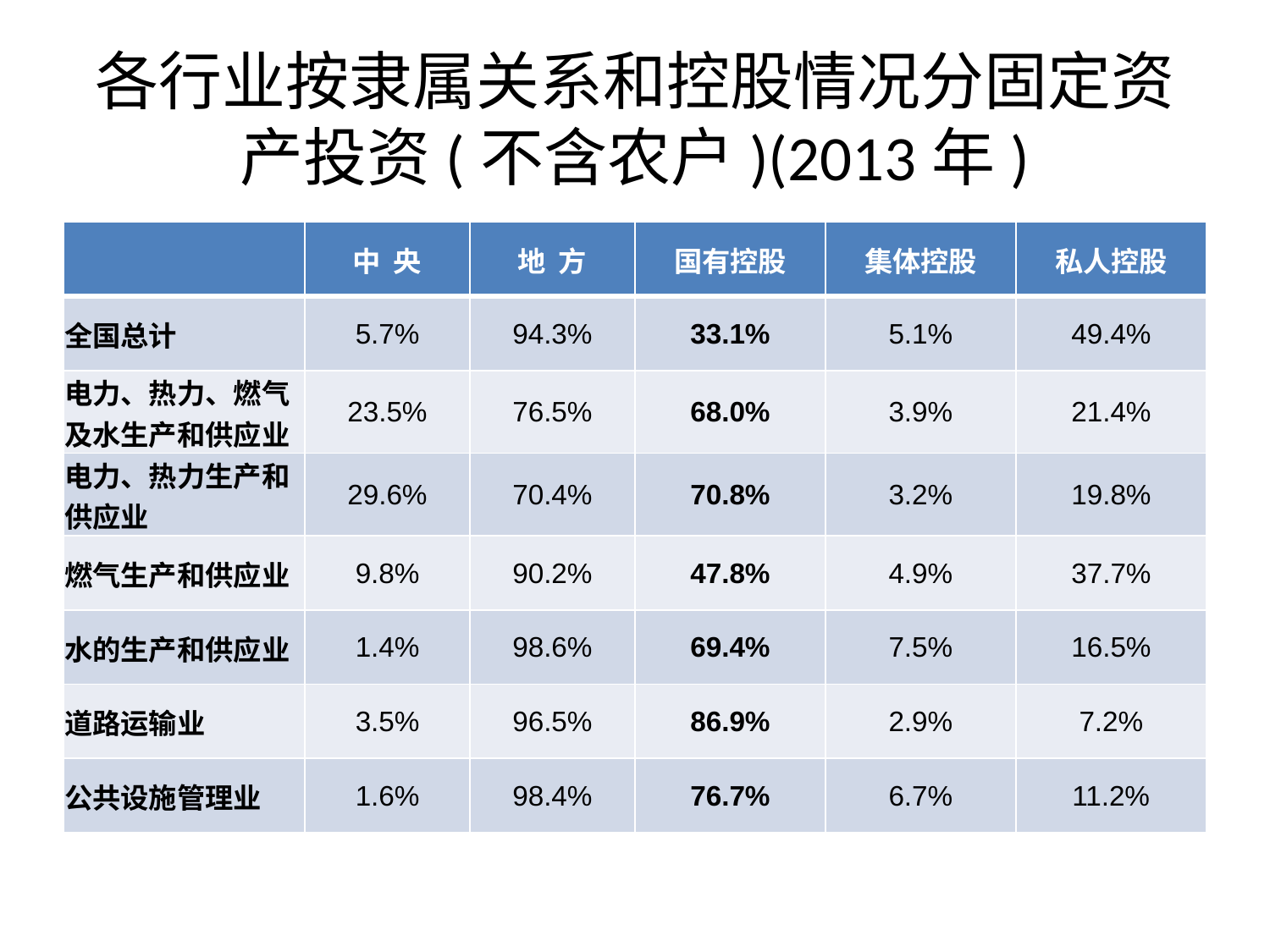

# 各行业按隶属关系和控股情况分固定资产投资(不含农户)(2013年)
|  | 中 央 | 地 方 | 国有控股 | 集体控股 | 私人控股 |
| --- | --- | --- | --- | --- | --- |
| 全国总计 | 5.7% | 94.3% | 33.1% | 5.1% | 49.4% |
| 电力、热力、燃气及水生产和供应业 | 23.5% | 76.5% | 68.0% | 3.9% | 21.4% |
| 电力、热力生产和供应业 | 29.6% | 70.4% | 70.8% | 3.2% | 19.8% |
| 燃气生产和供应业 | 9.8% | 90.2% | 47.8% | 4.9% | 37.7% |
| 水的生产和供应业 | 1.4% | 98.6% | 69.4% | 7.5% | 16.5% |
| 道路运输业 | 3.5% | 96.5% | 86.9% | 2.9% | 7.2% |
| 公共设施管理业 | 1.6% | 98.4% | 76.7% | 6.7% | 11.2% |